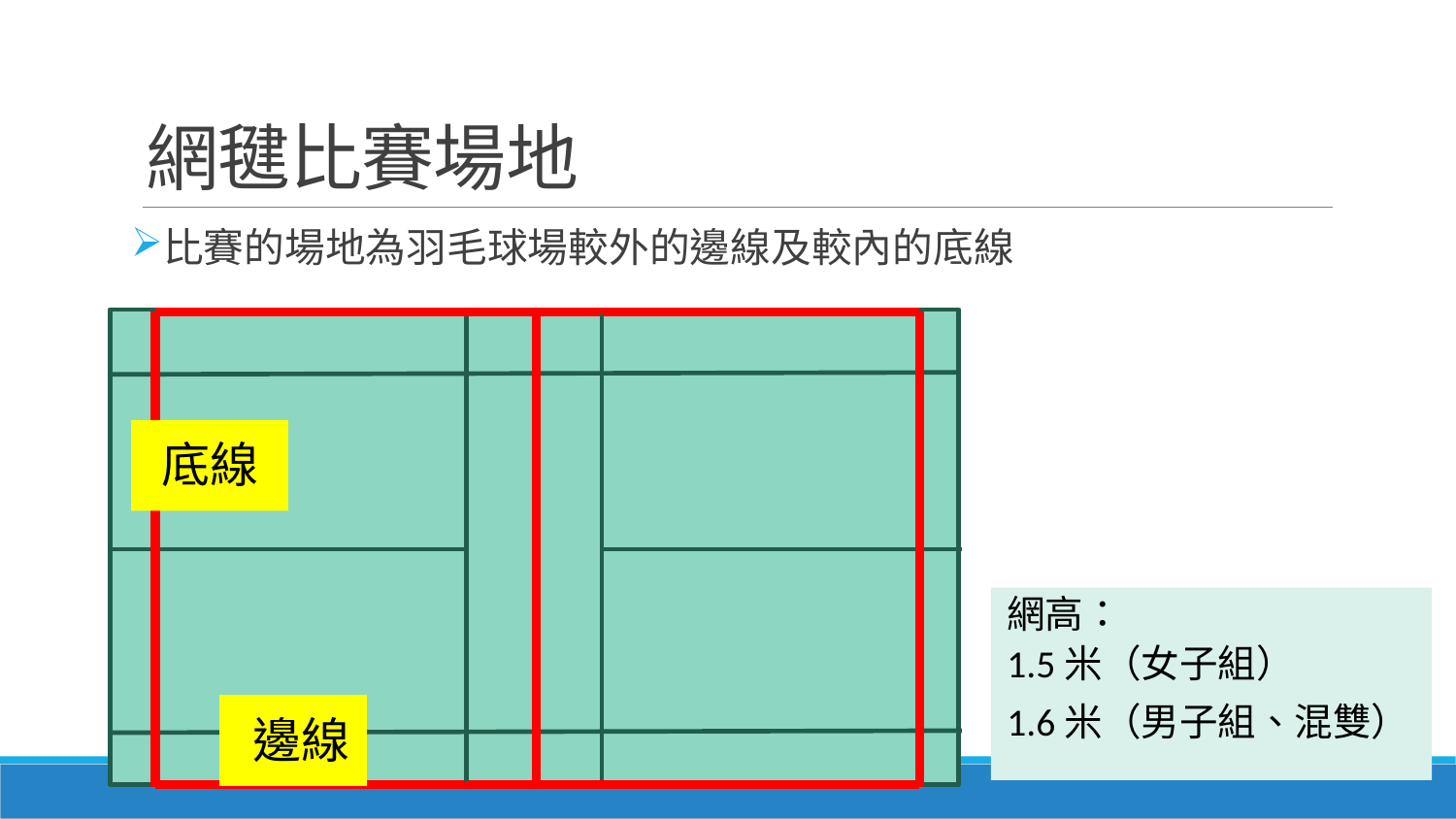

# 網毽比賽場地
比賽的場地為羽毛球場較外的邊線及較內的底線

底線
網高：
1.5米（女子組）
1.6米（男子組、混雙）
邊線